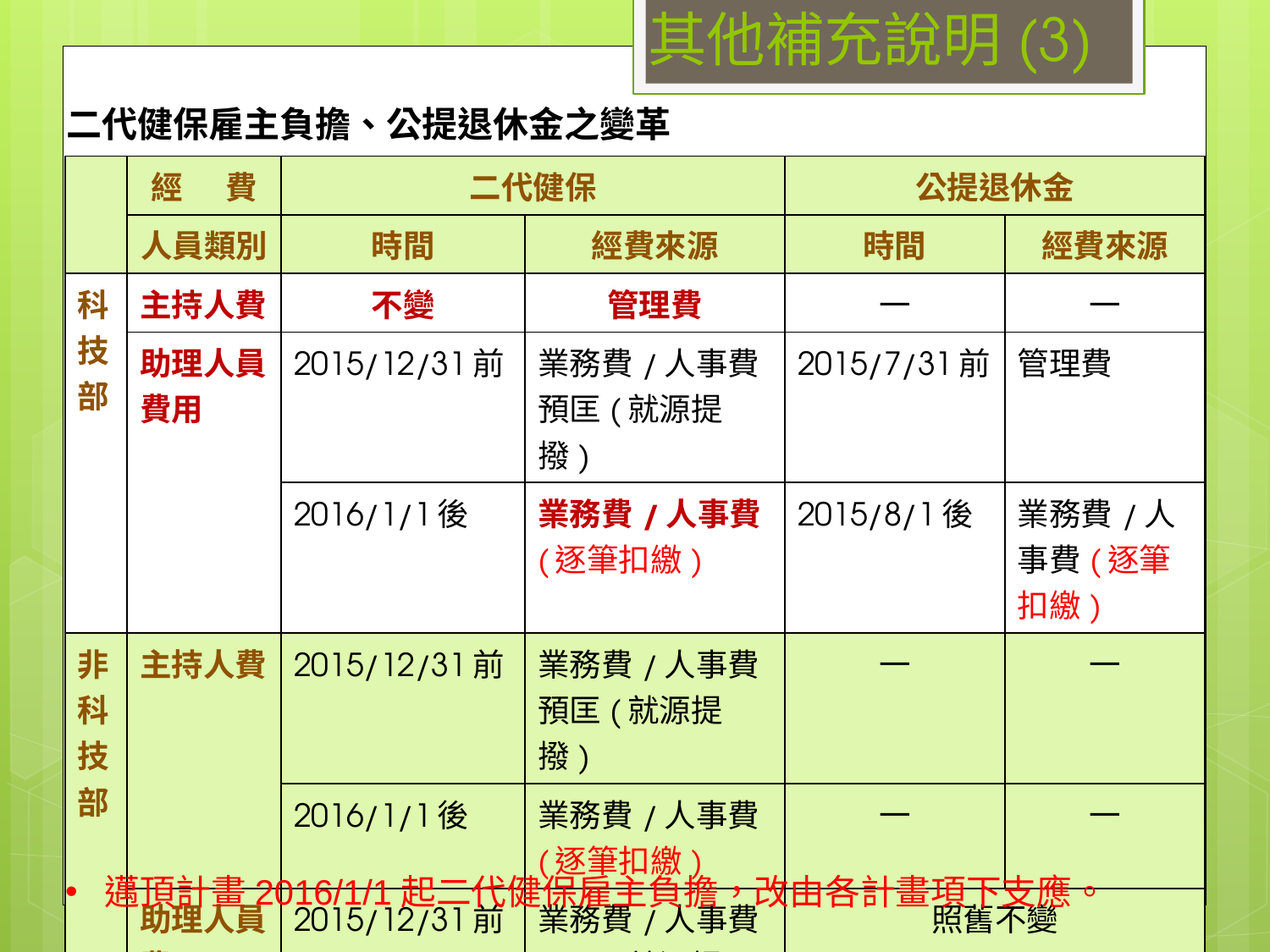

其他補充說明(3)
# 二代健保雇主負擔、公提退休金之變革
|  | 經 費 | 二代健保 |  | 公提退休金 |  |
| --- | --- | --- | --- | --- | --- |
|  | 人員類別 | 時間 | 經費來源 | 時間 | 經費來源 |
| 科技部 | 主持人費 | 不變 | 管理費 | 一 | 一 |
|  | 助理人員費用 | 2015/12/31前 | 業務費/人事費預匡(就源提撥) | 2015/7/31前 | 管理費 |
|  |  | 2016/1/1後 | 業務費/人事費(逐筆扣繳) | 2015/8/1後 | 業務費/人事費(逐筆扣繳) |
| 非 科技部 | 主持人費 | 2015/12/31前 | 業務費/人事費預匡(就源提撥) | 一 | 一 |
|  |  | 2016/1/1後 | 業務費/人事費(逐筆扣繳) | 一 | 一 |
|  | 助理人員費用 | 2015/12/31前 | 業務費/人事費預匡(就源提撥) | 照舊不變 |  |
|  |  | 2016/1/1後 | 業務費/人事費(逐筆扣繳) | 照舊不變 |  |
邁頂計畫2016/1/1起二代健保雇主負擔，改由各計畫項下支應。